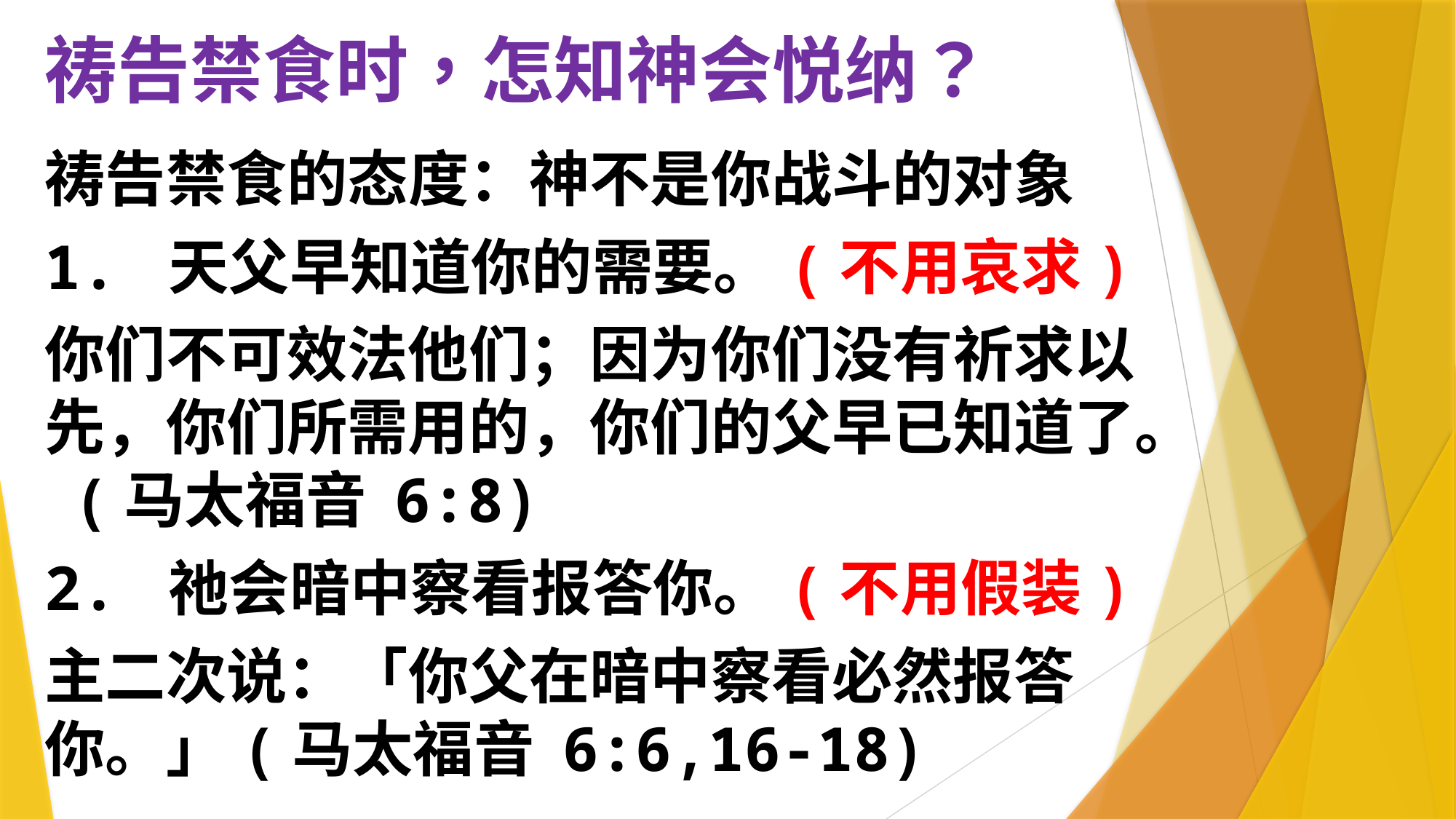

# 祷告禁食时，怎知神会悦纳？
祷告禁食的态度：神不是你战斗的对象
1. 天父早知道你的需要。(不用哀求)
你们不可效法他们；因为你们没有祈求以先，你们所需用的，你们的父早已知道了。 (马太福音 6:8)
2. 祂会暗中察看报答你。(不用假装)
主二次说：「你父在暗中察看必然报答你。」(马太福音 6:6,16-18)